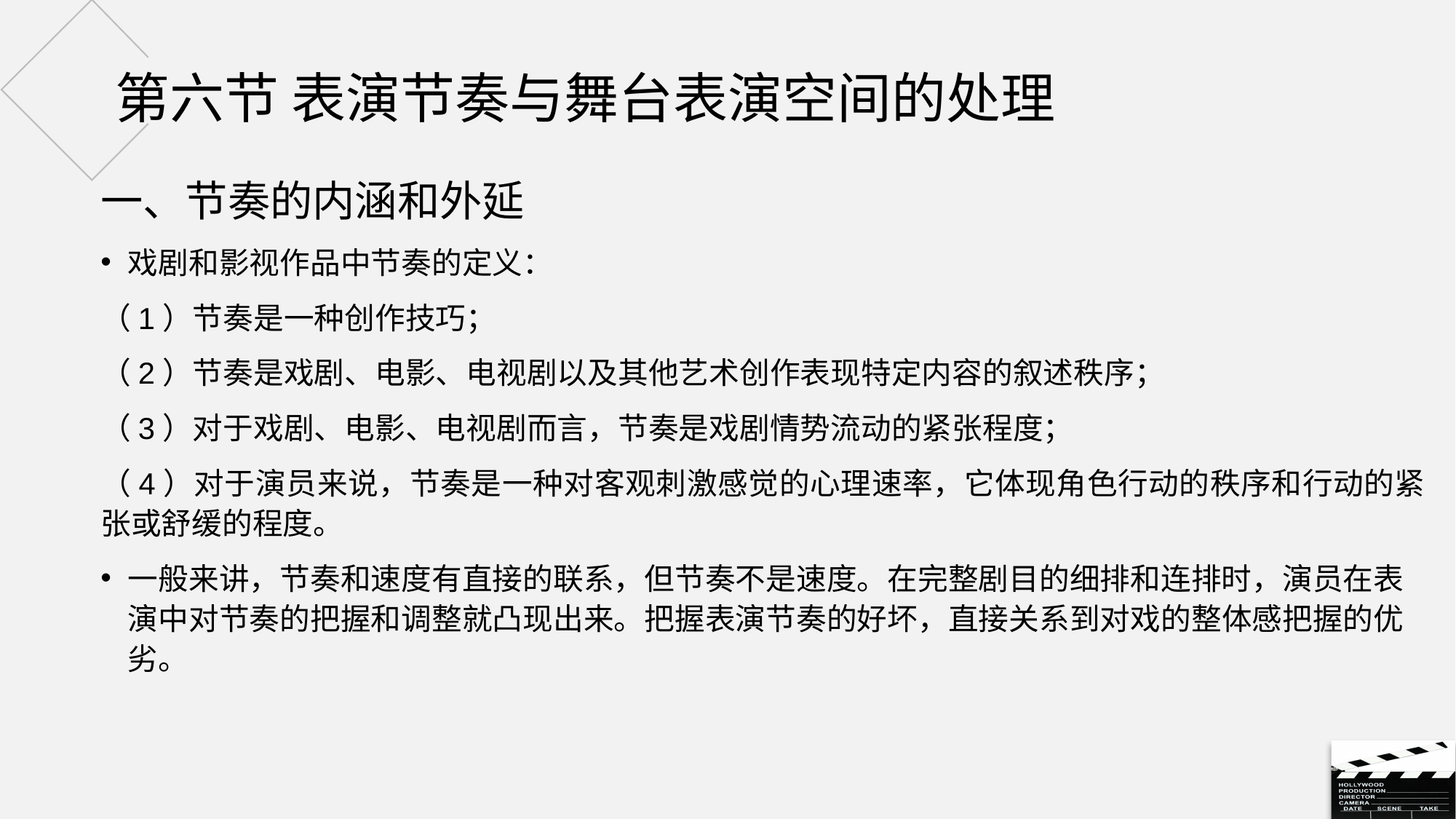

# 第六节 表演节奏与舞台表演空间的处理
一、节奏的内涵和外延
戏剧和影视作品中节奏的定义：
（1）节奏是一种创作技巧；
（2）节奏是戏剧、电影、电视剧以及其他艺术创作表现特定内容的叙述秩序；
（3）对于戏剧、电影、电视剧而言，节奏是戏剧情势流动的紧张程度；
（4）对于演员来说，节奏是一种对客观刺激感觉的心理速率，它体现角色行动的秩序和行动的紧张或舒缓的程度。
一般来讲，节奏和速度有直接的联系，但节奏不是速度。在完整剧目的细排和连排时，演员在表演中对节奏的把握和调整就凸现出来。把握表演节奏的好坏，直接关系到对戏的整体感把握的优劣。